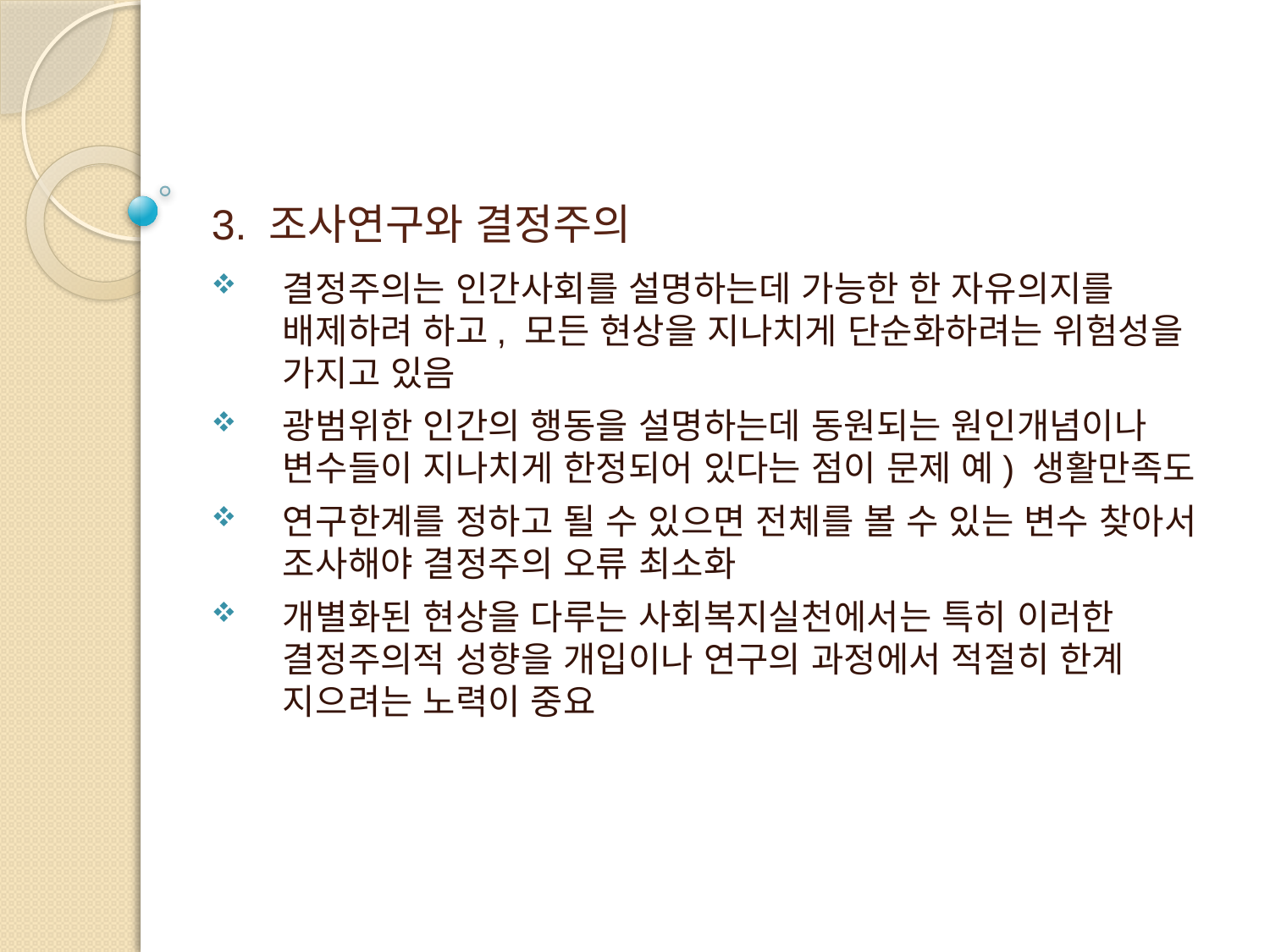

# 3. 조사연구와 결정주의
결정주의는 인간사회를 설명하는데 가능한 한 자유의지를 배제하려 하고, 모든 현상을 지나치게 단순화하려는 위험성을 가지고 있음
광범위한 인간의 행동을 설명하는데 동원되는 원인개념이나 변수들이 지나치게 한정되어 있다는 점이 문제 예) 생활만족도
연구한계를 정하고 될 수 있으면 전체를 볼 수 있는 변수 찾아서 조사해야 결정주의 오류 최소화
개별화된 현상을 다루는 사회복지실천에서는 특히 이러한 결정주의적 성향을 개입이나 연구의 과정에서 적절히 한계 지으려는 노력이 중요